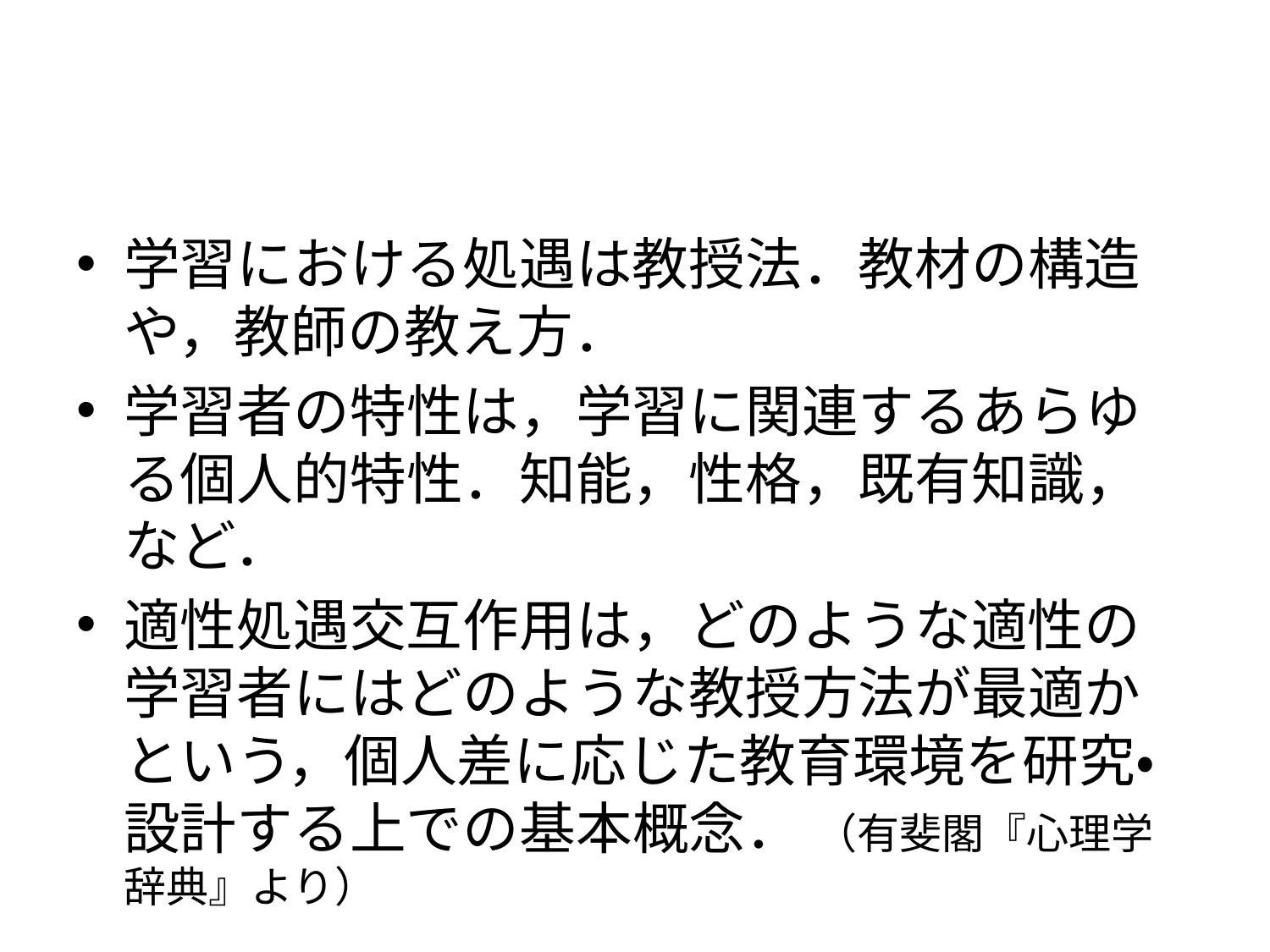

#
学習における処遇は教授法．教材の構造や，教師の教え方．
学習者の特性は，学習に関連するあらゆる個人的特性．知能，性格，既有知識，など．
適性処遇交互作用は，どのような適性の学習者にはどのような教授方法が最適かという，個人差に応じた教育環境を研究・設計する上での基本概念． （有斐閣『心理学辞典』より）